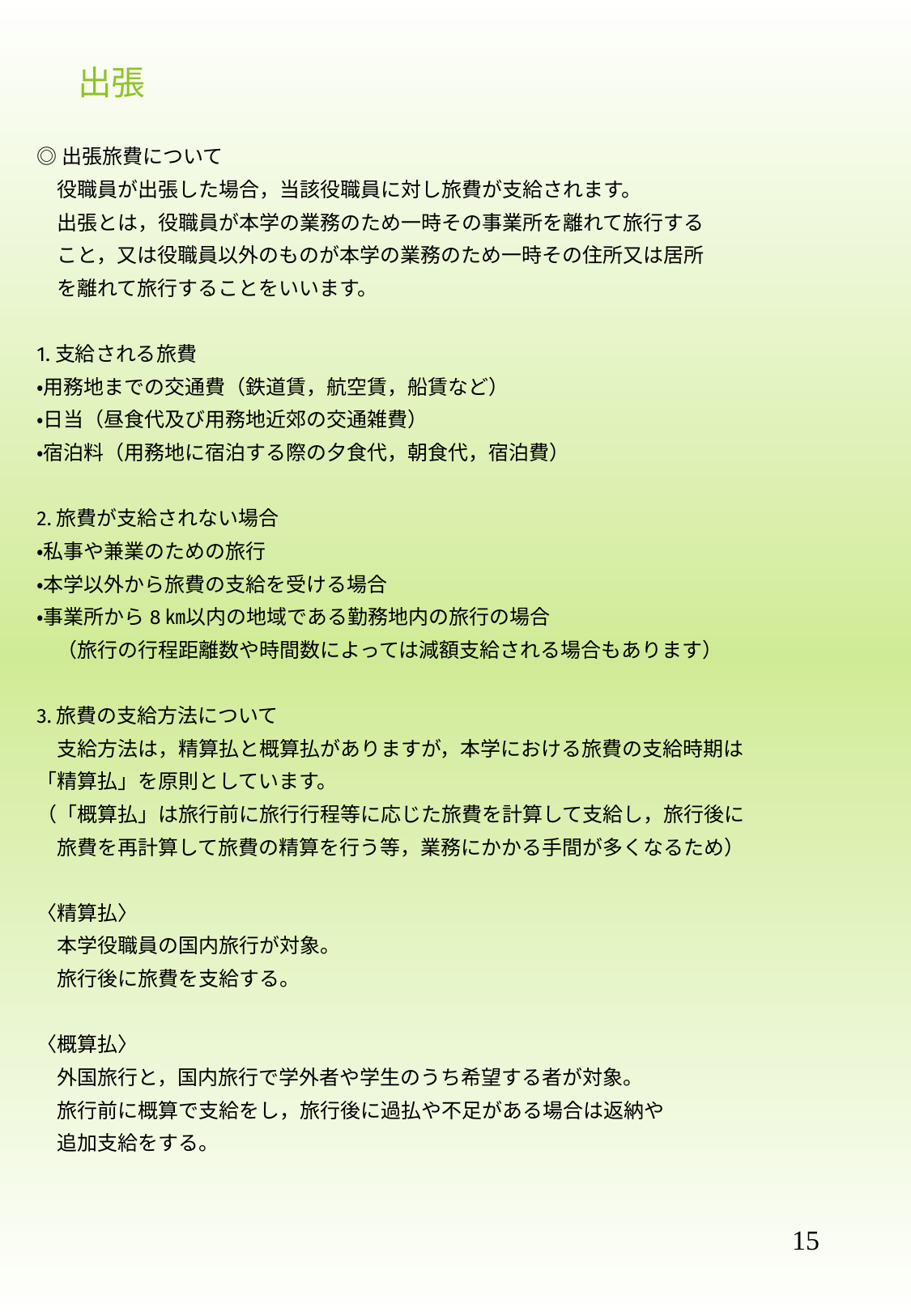

# 出張
◎出張旅費について
　役職員が出張した場合，当該役職員に対し旅費が支給されます。
　出張とは，役職員が本学の業務のため一時その事業所を離れて旅行する
　こと，又は役職員以外のものが本学の業務のため一時その住所又は居所
　を離れて旅行することをいいます。

1.支給される旅費
・用務地までの交通費（鉄道賃，航空賃，船賃など）
・日当（昼食代及び用務地近郊の交通雑費）
・宿泊料（用務地に宿泊する際の夕食代，朝食代，宿泊費）

2.旅費が支給されない場合
・私事や兼業のための旅行
・本学以外から旅費の支給を受ける場合
・事業所から8㎞以内の地域である勤務地内の旅行の場合
　（旅行の行程距離数や時間数によっては減額支給される場合もあります）

3.旅費の支給方法について
　支給方法は，精算払と概算払がありますが，本学における旅費の支給時期は
「精算払」を原則としています。
（「概算払」は旅行前に旅行行程等に応じた旅費を計算して支給し，旅行後に
　旅費を再計算して旅費の精算を行う等，業務にかかる手間が多くなるため）

〈精算払〉
　本学役職員の国内旅行が対象。
　旅行後に旅費を支給する。

〈概算払〉
　外国旅行と，国内旅行で学外者や学生のうち希望する者が対象。
　旅行前に概算で支給をし，旅行後に過払や不足がある場合は返納や
　追加支給をする。

15